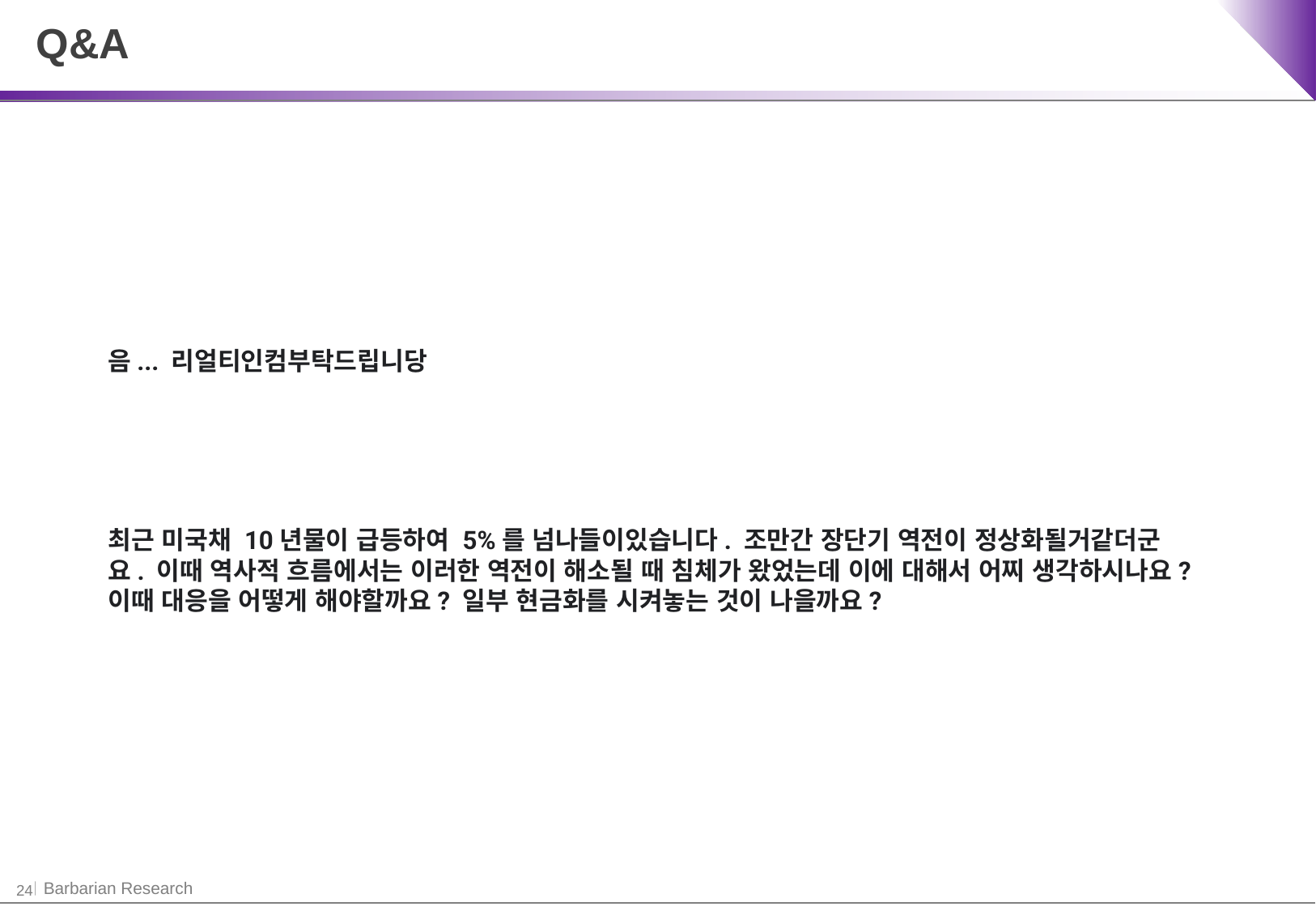

Q&A
음... 리얼티인컴부탁드립니당

최근 미국채 10년물이 급등하여 5%를 넘나들이있습니다. 조만간 장단기 역전이 정상화될거같더군요. 이때 역사적 흐름에서는 이러한 역전이 해소될 때 침체가 왔었는데 이에 대해서 어찌 생각하시나요? 이때 대응을 어떻게 해야할까요? 일부 현금화를 시켜놓는 것이 나을까요?